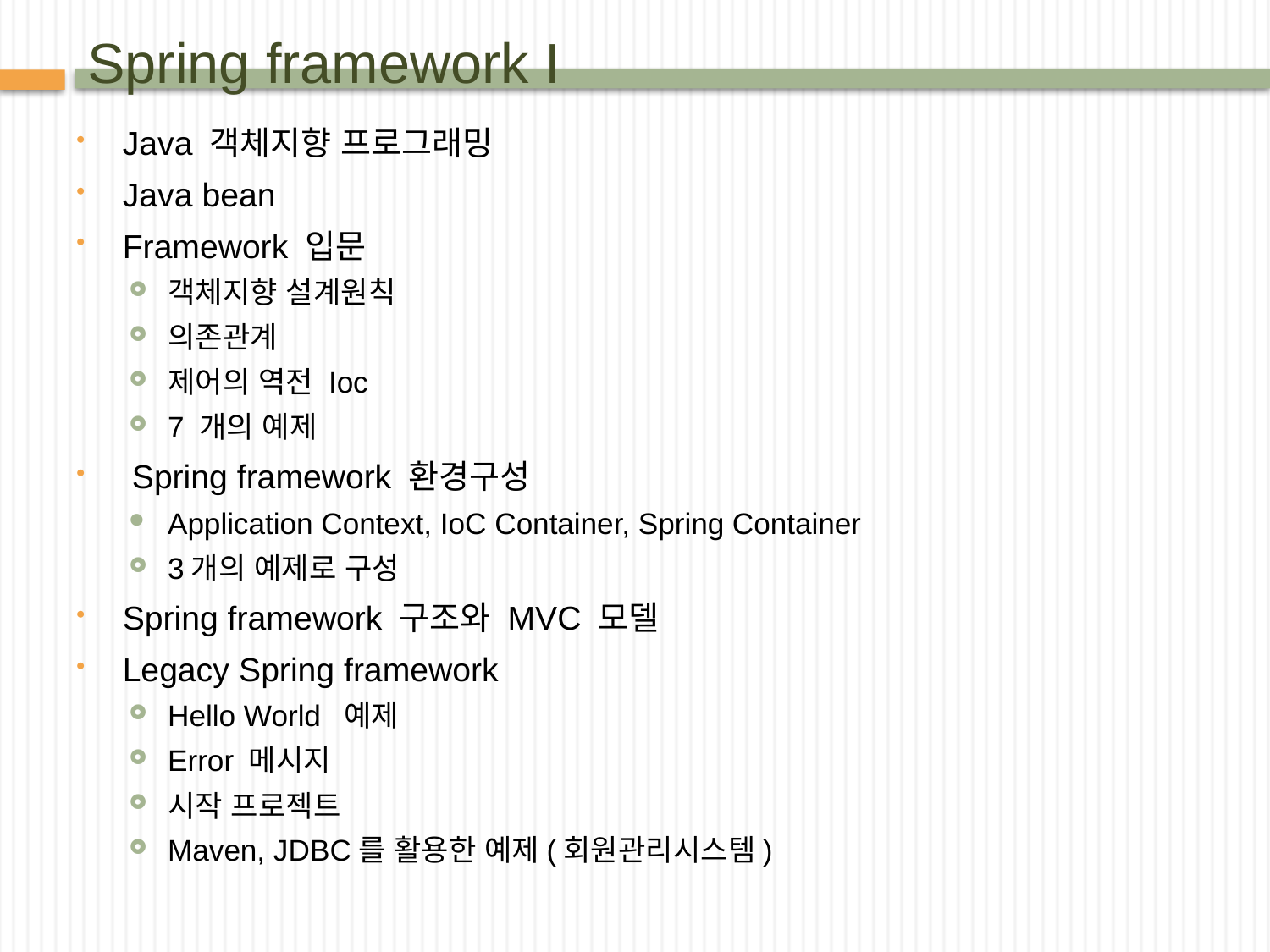

# Spring framework I
Java 객체지향 프로그래밍
Java bean
Framework 입문
객체지향 설계원칙
의존관계
제어의 역전 Ioc
7 개의 예제
 Spring framework 환경구성
Application Context, IoC Container, Spring Container
3개의 예제로 구성
Spring framework 구조와 MVC 모델
Legacy Spring framework
Hello World  예제
Error 메시지
시작 프로젝트
Maven, JDBC를 활용한 예제(회원관리시스템)